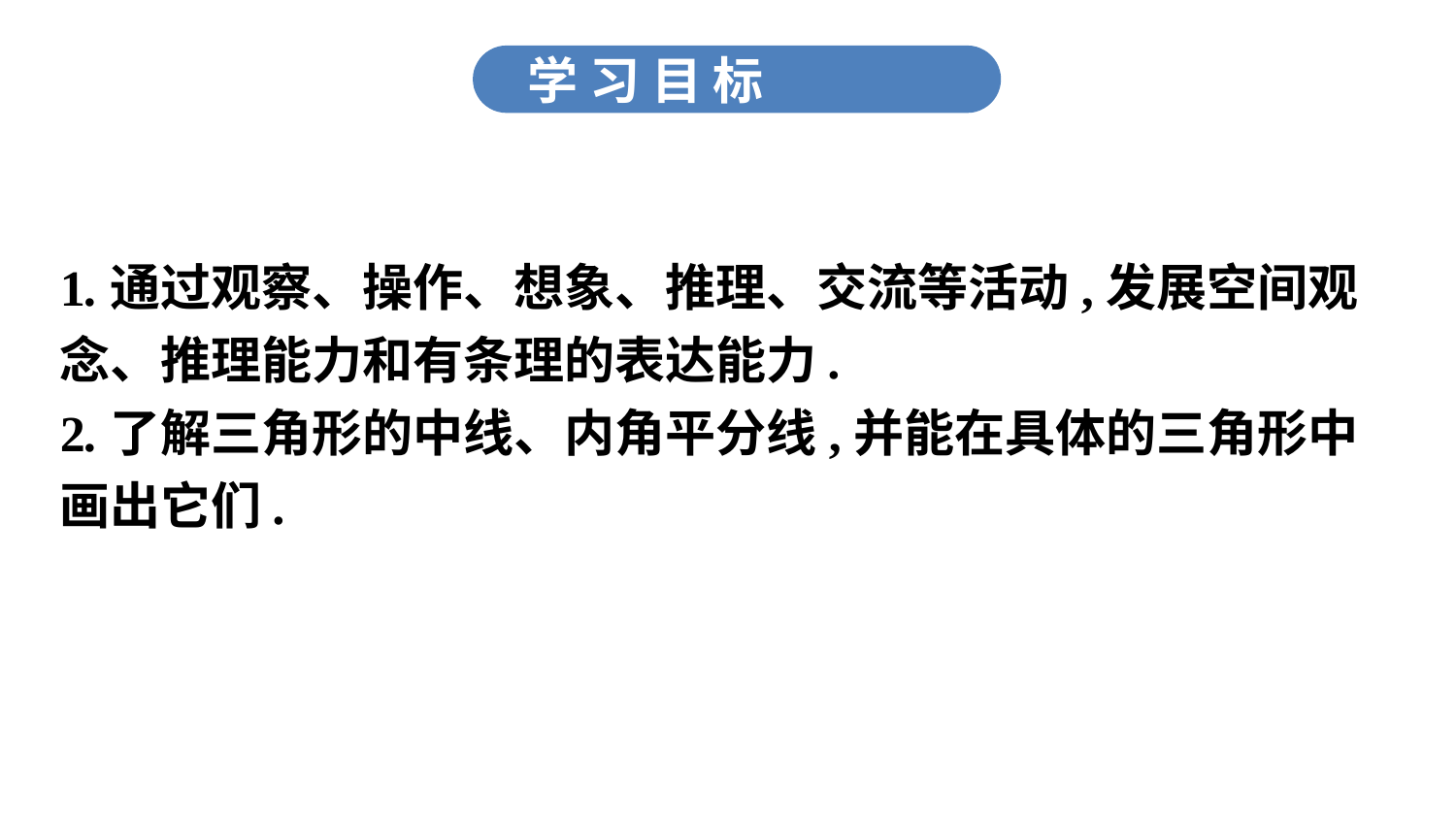

学 习 目 标
1.通过观察、操作、想象、推理、交流等活动,发展空间观念、推理能力和有条理的表达能力.
2.了解三角形的中线、内角平分线,并能在具体的三角形中画出它们.